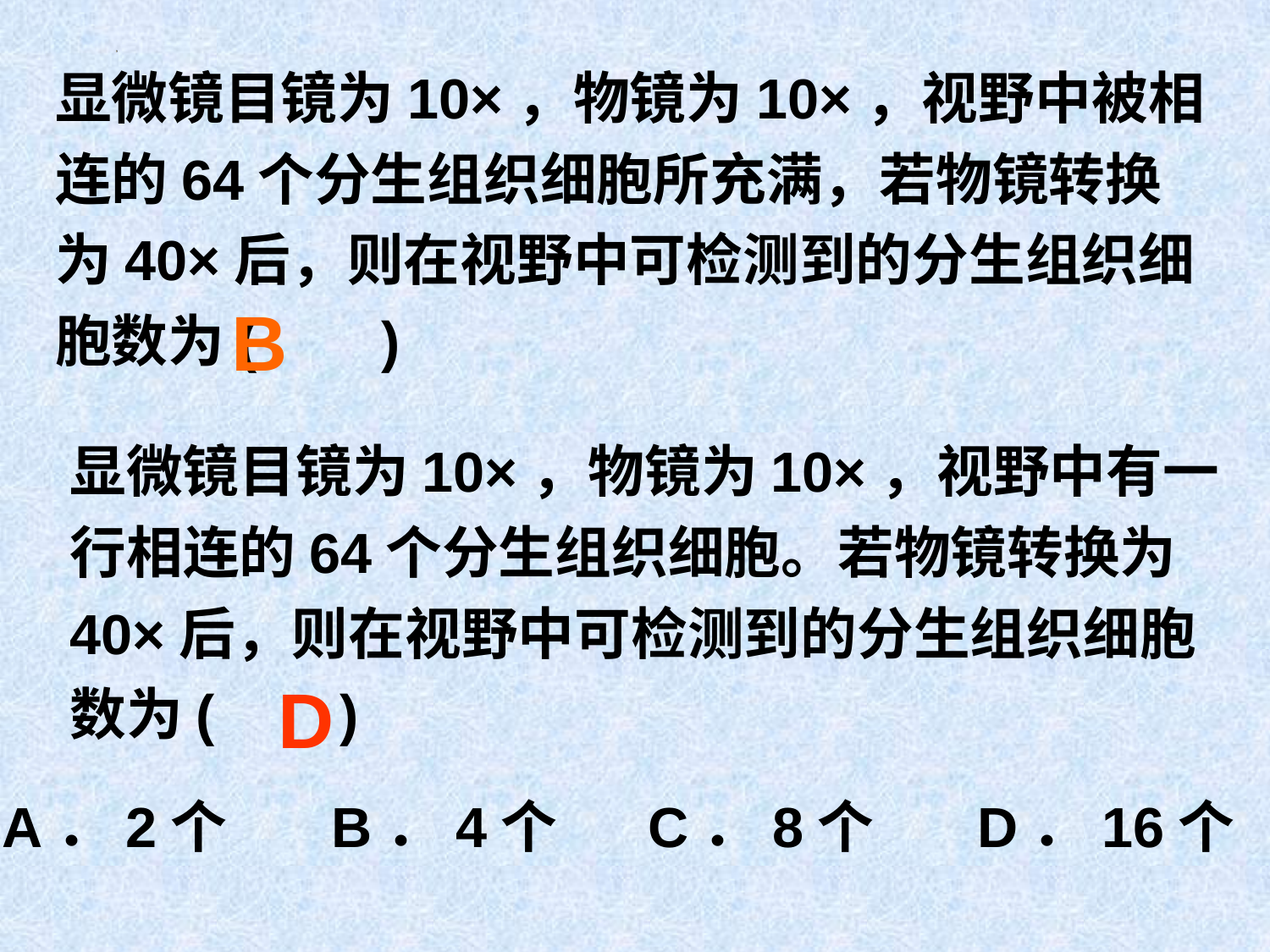

显微镜目镜为10×，物镜为10×，视野中被相连的64个分生组织细胞所充满，若物镜转换为40×后，则在视野中可检测到的分生组织细胞数为(        )

B
显微镜目镜为10×，物镜为10×，视野中有一行相连的64个分生组织细胞。若物镜转换为40×后，则在视野中可检测到的分生组织细胞数为(        )
D
A．2个       B．4个      C．8个       D．16个